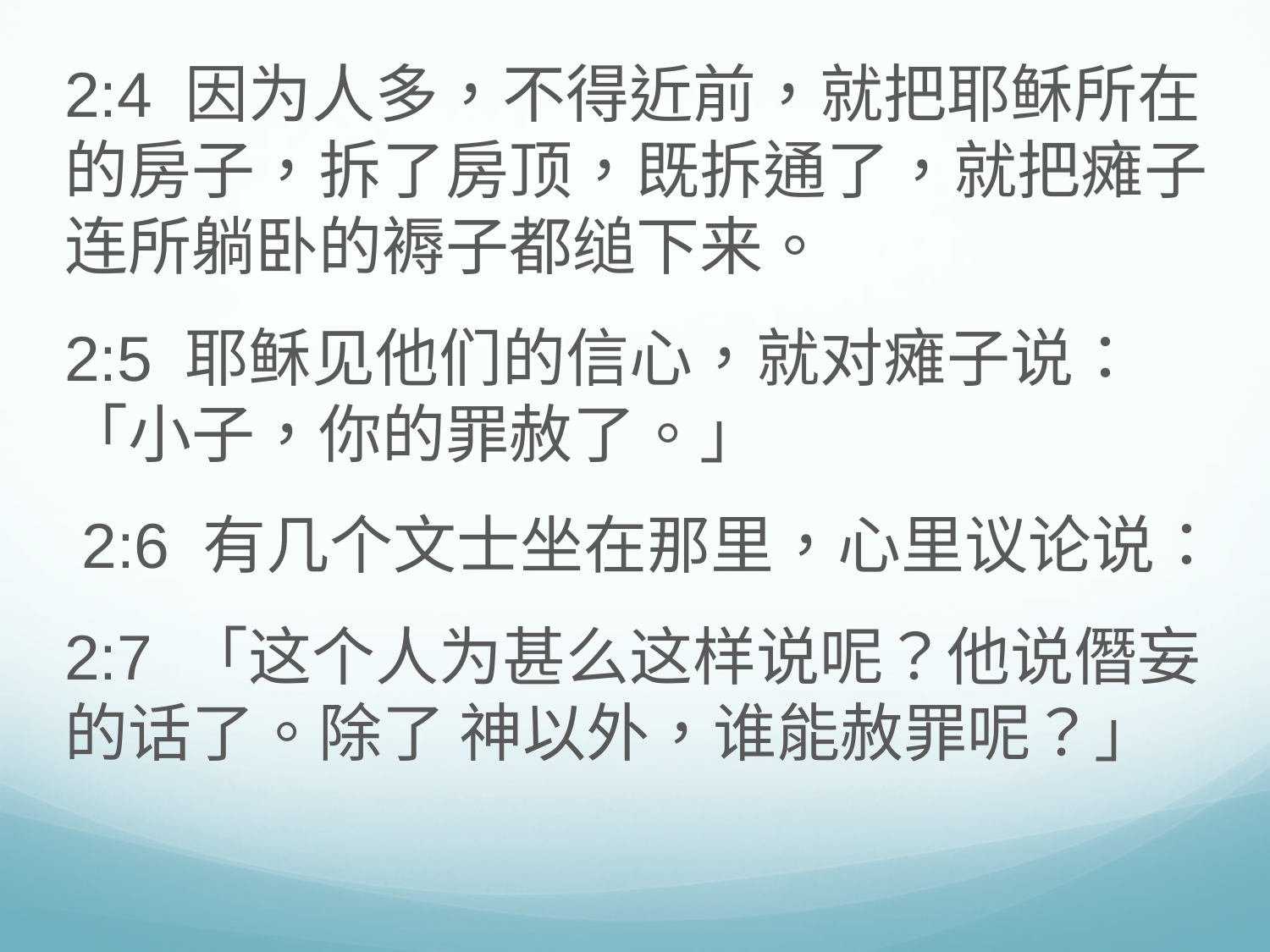

2:4 因为人多，不得近前，就把耶稣所在的房子，拆了房顶，既拆通了，就把瘫子连所躺卧的褥子都缒下来。
2:5 耶稣见他们的信心，就对瘫子说：「小子，你的罪赦了。」
 2:6 有几个文士坐在那里，心里议论说：
2:7 「这个人为甚么这样说呢？他说僭妄的话了。除了 神以外，谁能赦罪呢？」